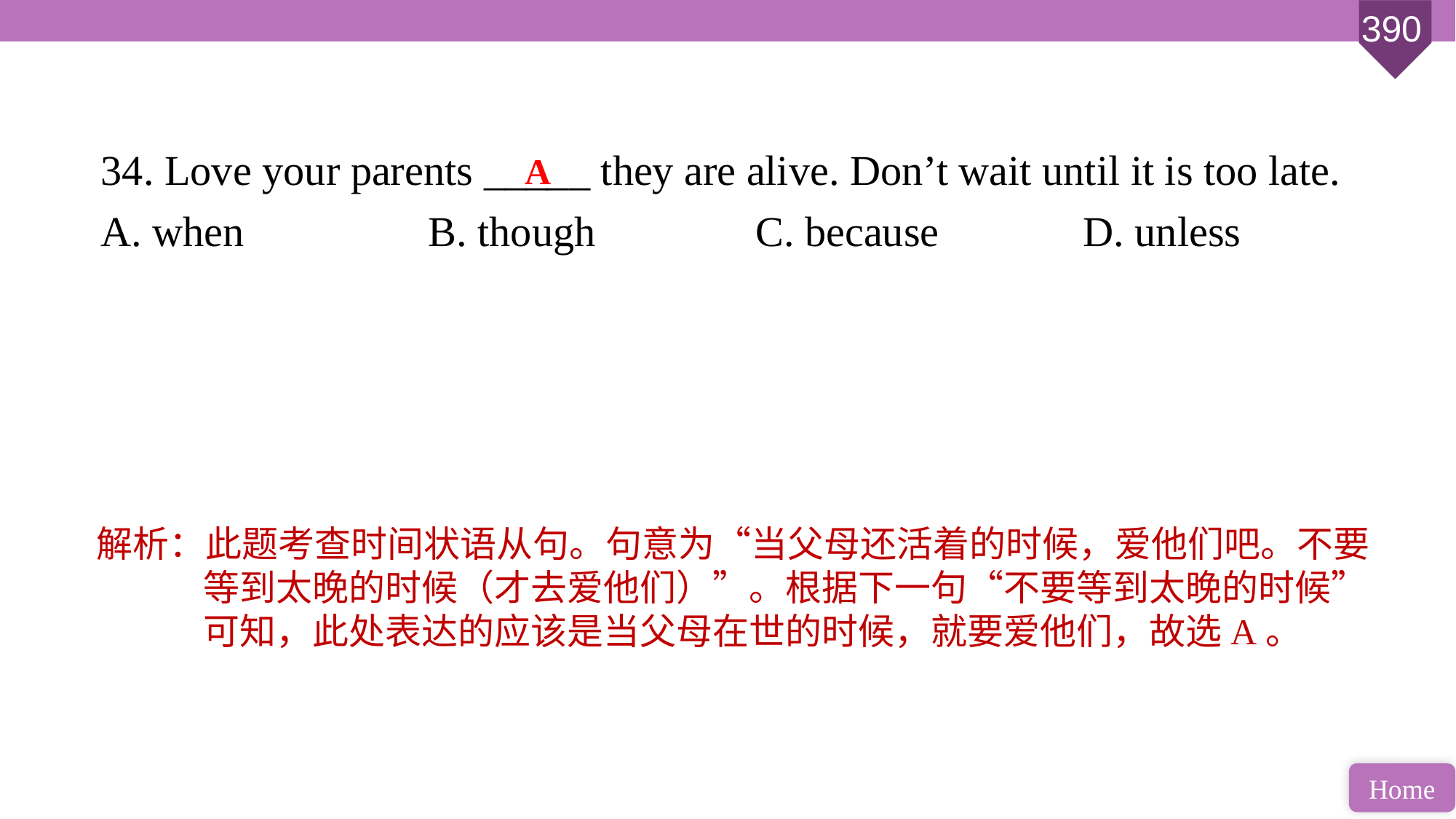

34. Love your parents _____ they are alive. Don’t wait until it is too late.
A. when 		B. though 		C. because 		D. unless
A
解析：此题考查时间状语从句。句意为“当父母还活着的时候，爱他们吧。不要等到太晚的时候（才去爱他们）”。根据下一句“不要等到太晚的时候”可知，此处表达的应该是当父母在世的时候，就要爱他们，故选A。